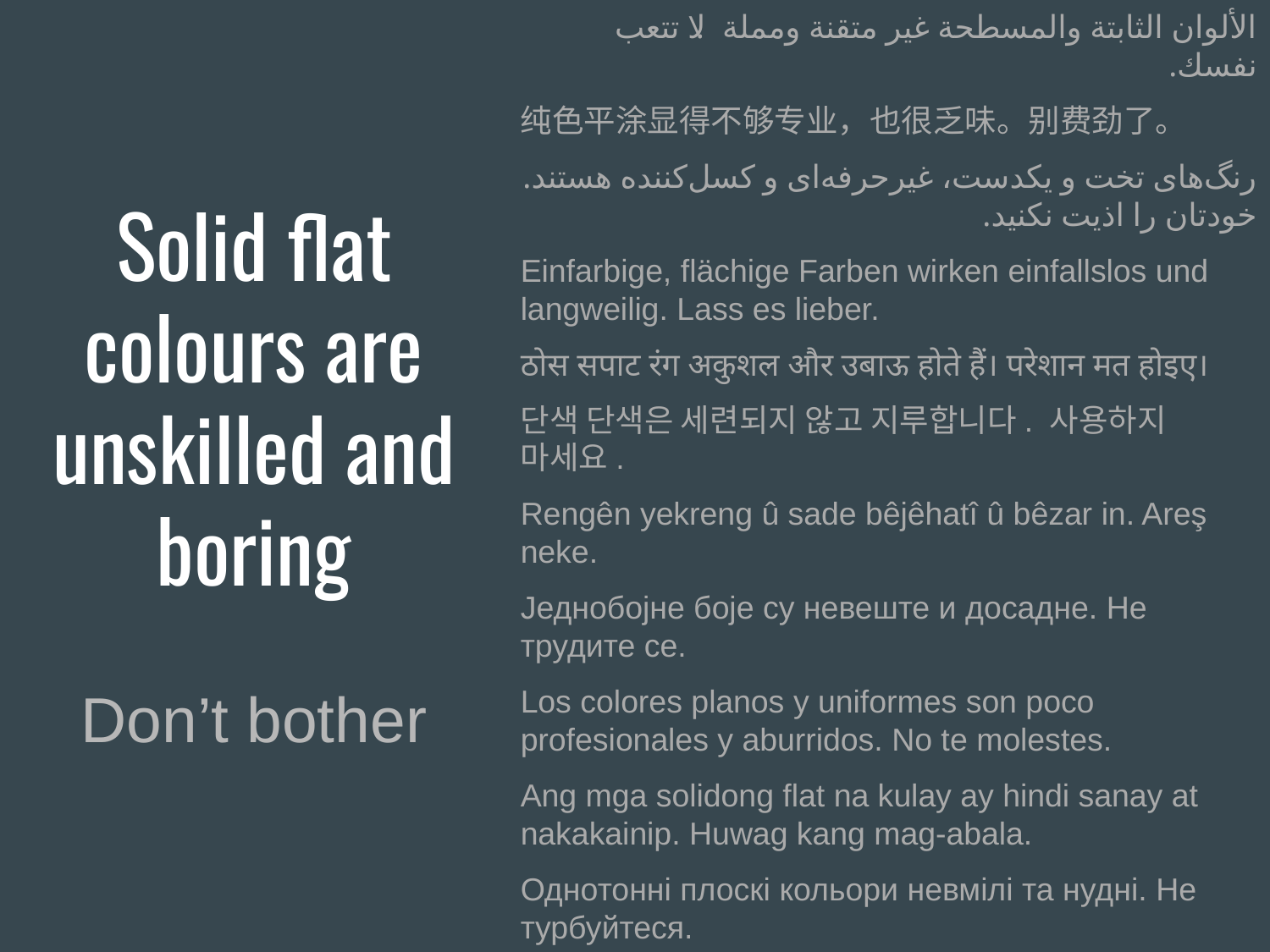

Solid flat colours are unskilled and boring

Don’t bother
الألوان الثابتة والمسطحة غير متقنة ومملة. لا تتعب نفسك.
纯色平涂显得不够专业，也很乏味。别费劲了。
رنگ‌های تخت و یکدست، غیرحرفه‌ای و کسل‌کننده هستند. خودتان را اذیت نکنید.
Einfarbige, flächige Farben wirken einfallslos und langweilig. Lass es lieber.
ठोस सपाट रंग अकुशल और उबाऊ होते हैं। परेशान मत होइए।
단색 단색은 세련되지 않고 지루합니다. 사용하지 마세요.
Rengên yekreng û sade bêjêhatî û bêzar in. Areş neke.
Једнобојне боје су невеште и досадне. Не трудите се.
Los colores planos y uniformes son poco profesionales y aburridos. No te molestes.
Ang mga solidong flat na kulay ay hindi sanay at nakakainip. Huwag kang mag-abala.
Однотонні плоскі кольори невмілі та нудні. Не турбуйтеся.